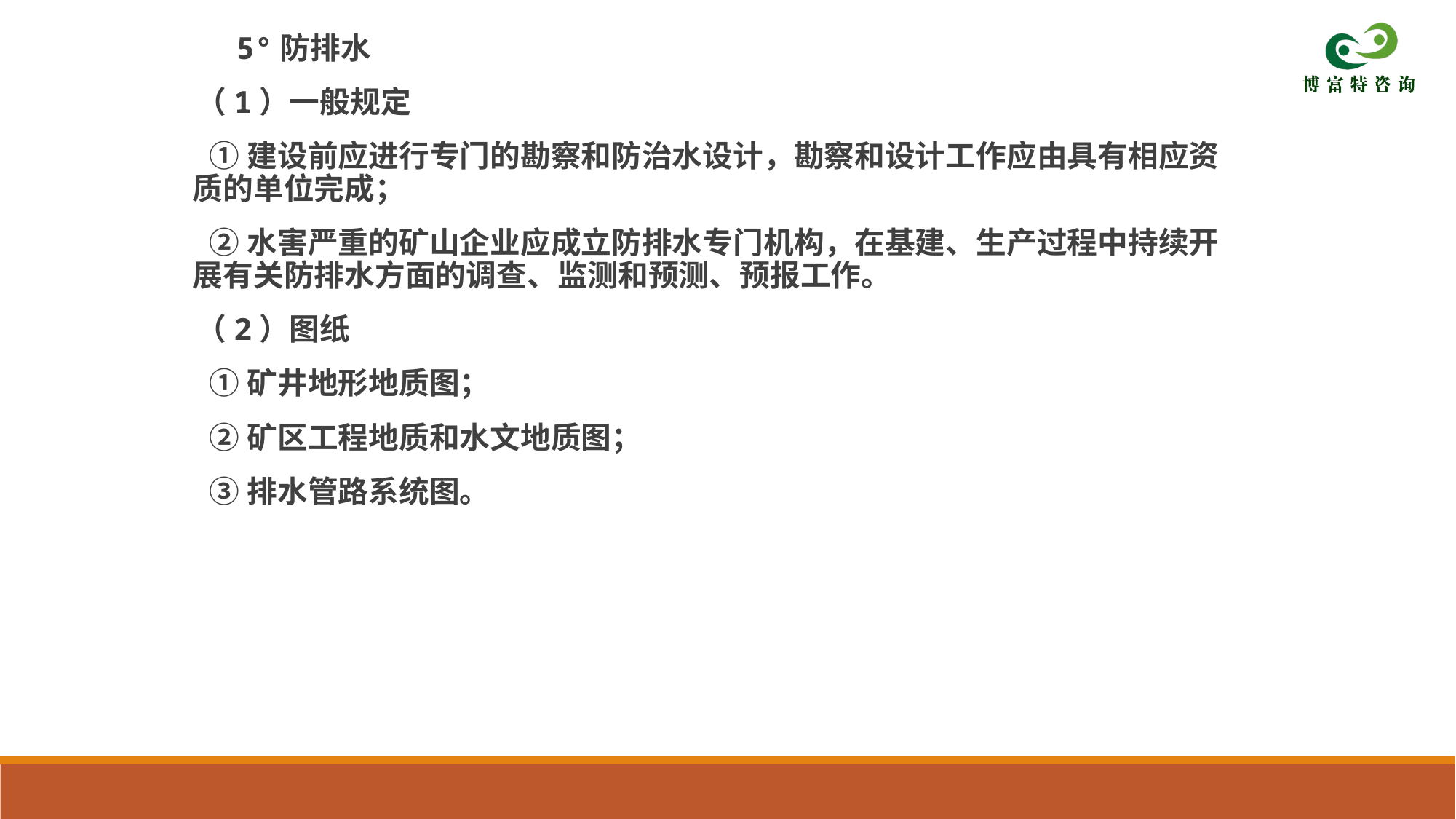

5°防排水
 （1）一般规定
    ①建设前应进行专门的勘察和防治水设计，勘察和设计工作应由具有相应资质的单位完成；
    ②水害严重的矿山企业应成立防排水专门机构，在基建、生产过程中持续开展有关防排水方面的调查、监测和预测、预报工作。
 （2）图纸
    ①矿井地形地质图；
    ②矿区工程地质和水文地质图；
    ③排水管路系统图。